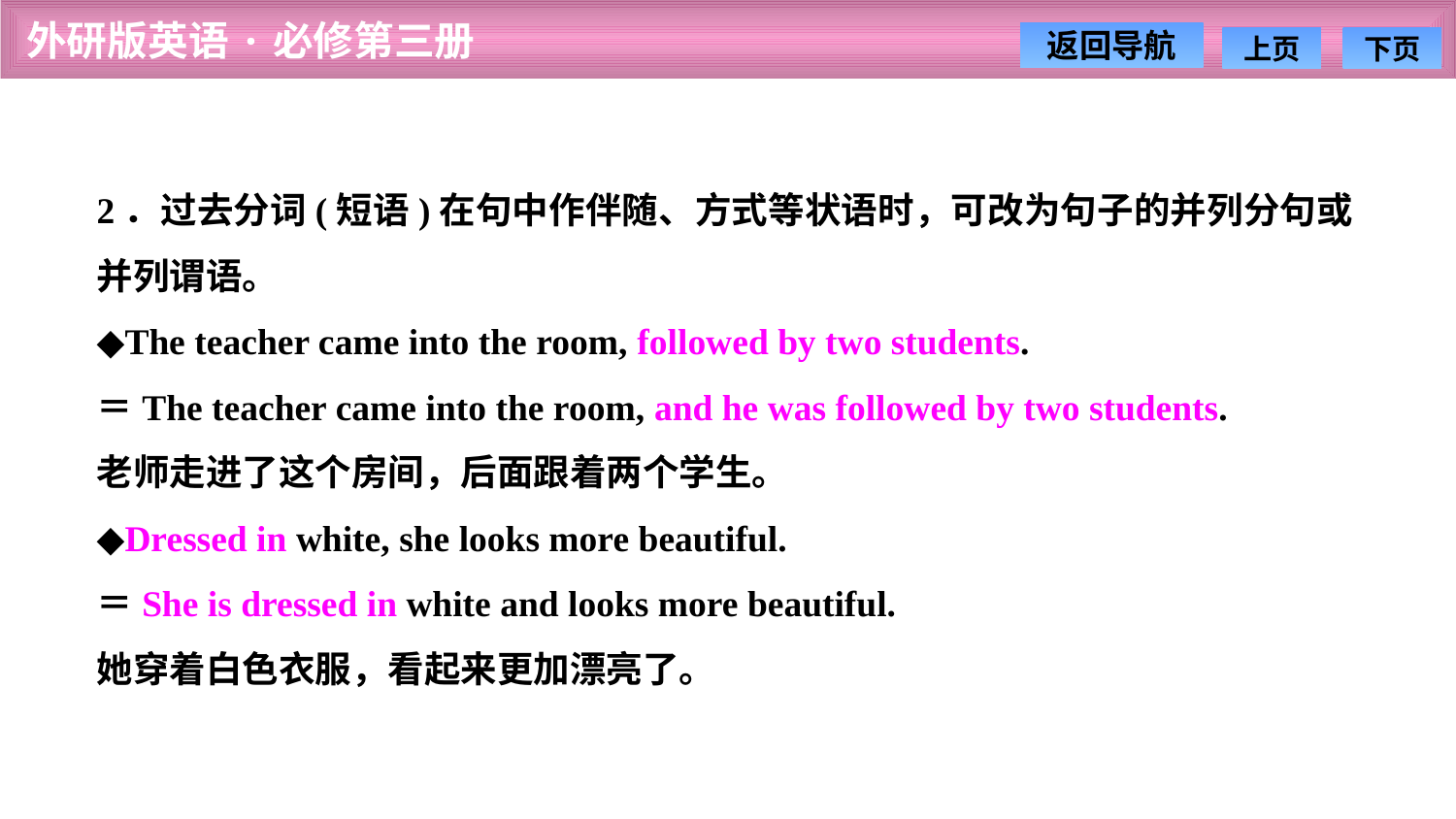

2．过去分词(短语)在句中作伴随、方式等状语时，可改为句子的并列分句或并列谓语。
◆The teacher came into the room, followed by two students.
＝The teacher came into the room, and he was followed by two students.
老师走进了这个房间，后面跟着两个学生。
◆Dressed in white, she looks more beautiful.
＝She is dressed in white and looks more beautiful.
她穿着白色衣服，看起来更加漂亮了。